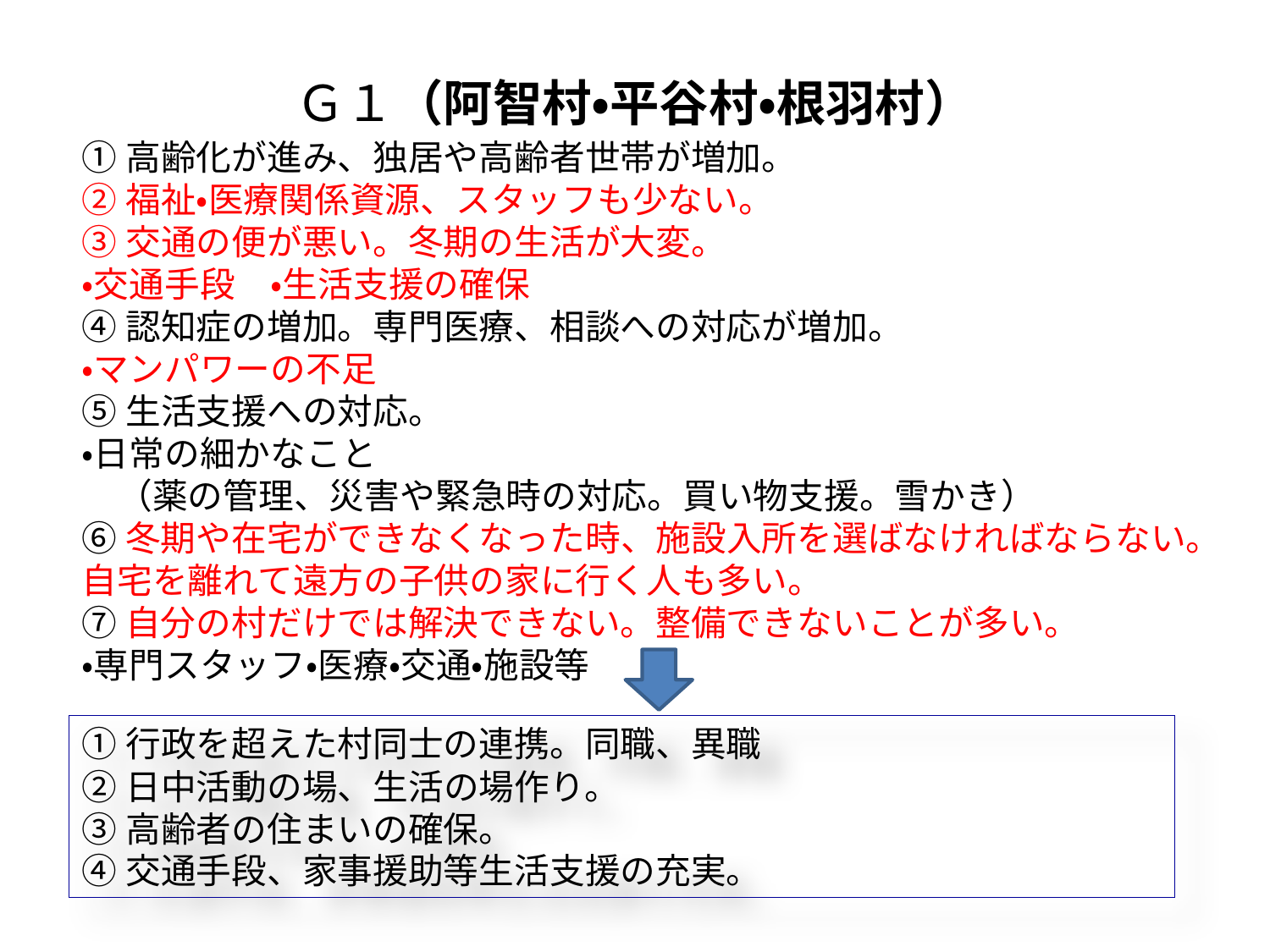

Ｇ１（阿智村・平谷村・根羽村）
①高齢化が進み、独居や高齢者世帯が増加。
②福祉・医療関係資源、スタッフも少ない。
③交通の便が悪い。冬期の生活が大変。
・交通手段　・生活支援の確保
④認知症の増加。専門医療、相談への対応が増加。
・マンパワーの不足
⑤生活支援への対応。
・日常の細かなこと
　（薬の管理、災害や緊急時の対応。買い物支援。雪かき）
⑥冬期や在宅ができなくなった時、施設入所を選ばなければならない。自宅を離れて遠方の子供の家に行く人も多い。
⑦自分の村だけでは解決できない。整備できないことが多い。
・専門スタッフ・医療・交通・施設等

①行政を超えた村同士の連携。同職、異職
②日中活動の場、生活の場作り。
③高齢者の住まいの確保。
④交通手段、家事援助等生活支援の充実。